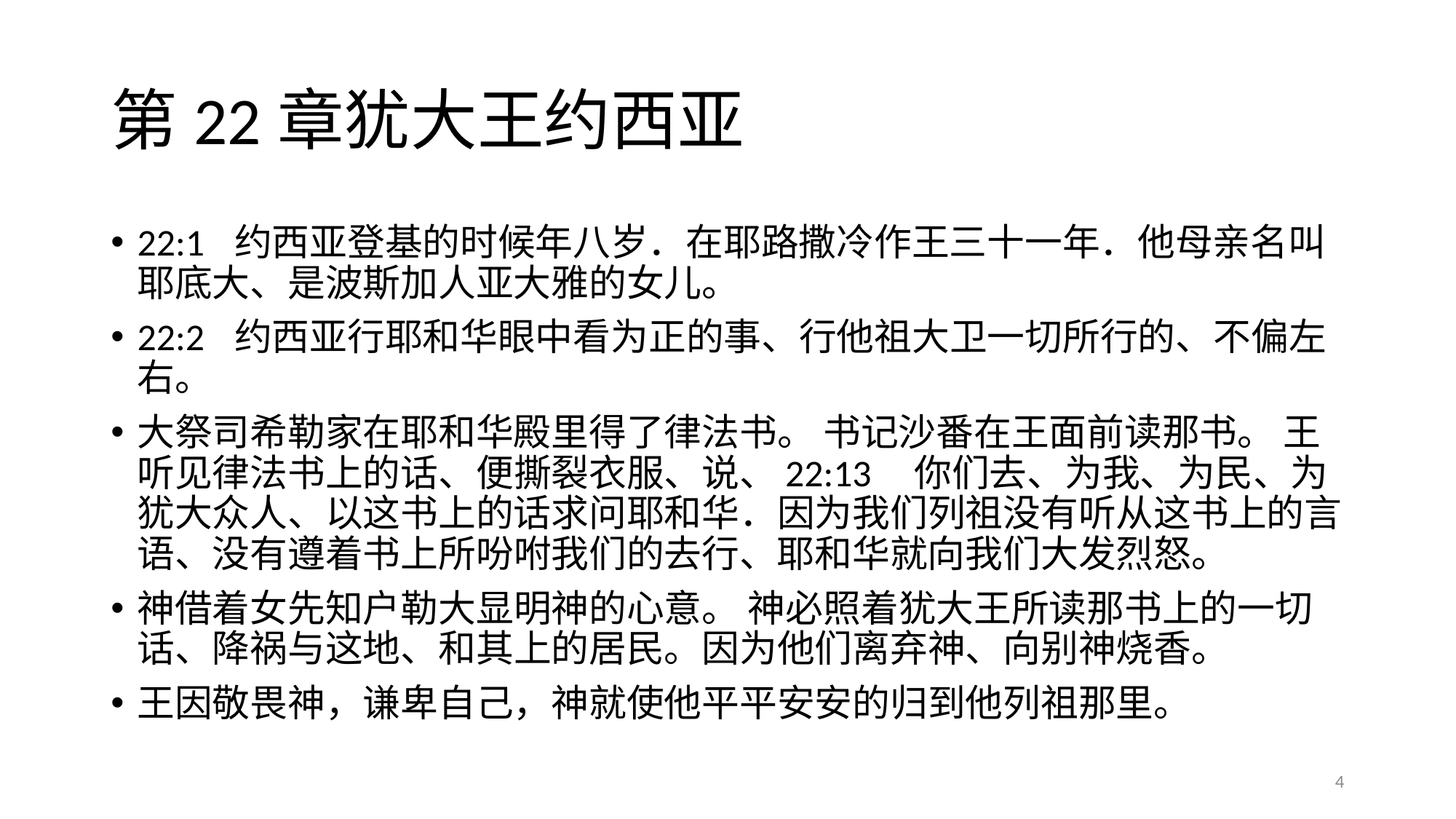

# 第22章犹大王约西亚
22:1	约西亚登基的时候年八岁．在耶路撒冷作王三十一年．他母亲名叫耶底大、是波斯加人亚大雅的女儿。
22:2	约西亚行耶和华眼中看为正的事、行他祖大卫一切所行的、不偏左右。
大祭司希勒家在耶和华殿里得了律法书。 书记沙番在王面前读那书。 王听见律法书上的话、便撕裂衣服、说、22:13	你们去、为我、为民、为犹大众人、以这书上的话求问耶和华．因为我们列祖没有听从这书上的言语、没有遵着书上所吩咐我们的去行、耶和华就向我们大发烈怒。
神借着女先知户勒大显明神的心意。 神必照着犹大王所读那书上的一切话、降祸与这地、和其上的居民。因为他们离弃神、向别神烧香。
王因敬畏神，谦卑自己，神就使他平平安安的归到他列祖那里。
4